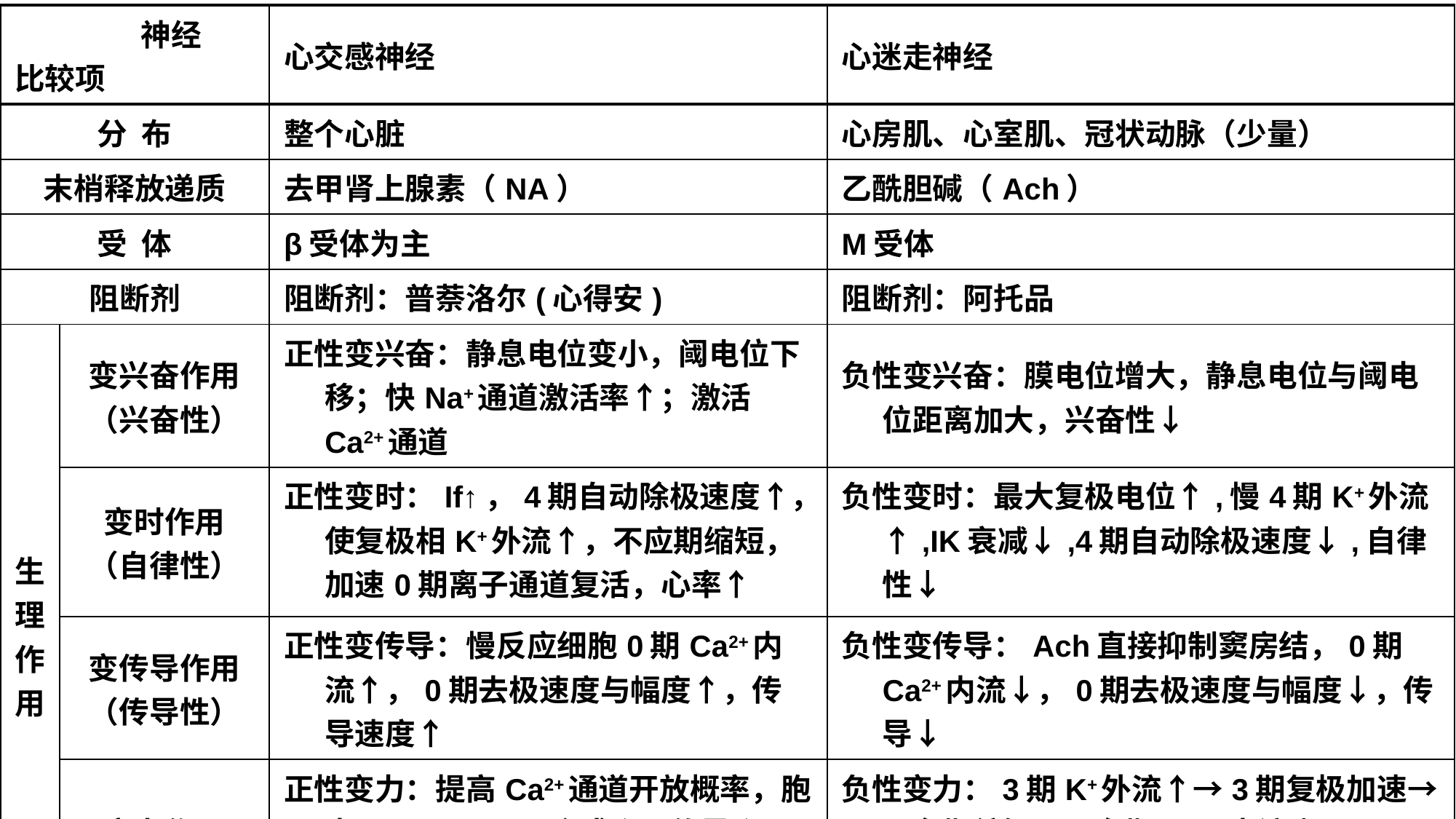

| 神经 比较项 |  | 心交感神经 | 心迷走神经 |
| --- | --- | --- | --- |
| 分 布 |  | 整个心脏 | 心房肌、心室肌、冠状动脉（少量） |
| 末梢释放递质 |  | 去甲肾上腺素（NA） | 乙酰胆碱（Ach） |
| 受 体 |  | β受体为主 | M受体 |
| 阻断剂 |  | 阻断剂：普萘洛尔(心得安) | 阻断剂：阿托品 |
| 生 理 作 用 | 变兴奋作用 （兴奋性） | 正性变兴奋：静息电位变小，阈电位下移；快Na+通道激活率↑；激活Ca2+通道 | 负性变兴奋：膜电位增大，静息电位与阈电位距离加大，兴奋性↓ |
|  | 变时作用 （自律性） | 正性变时：If↑，4期自动除极速度↑，使复极相K+外流↑，不应期缩短，加速0期离子通道复活，心率↑ | 负性变时：最大复极电位↑,慢4期K+外流↑,IK衰减↓,4期自动除极速度↓,自律性↓ |
|  | 变传导作用 （传导性） | 正性变传导：慢反应细胞0期Ca2+内流↑，0期去极速度与幅度↑，传导速度↑ | 负性变传导：Ach直接抑制窦房结，0期Ca2+内流↓，0期去极速度与幅度↓，传导↓ |
|  | 变力作用 （收缩性） | 正性变力：提高Ca2+通道开放概率，胞内Ca2+↑；ATP合成↑；传导↑，收缩同步平台Ca2+内流↑；心肌收缩能力↑ | 负性变力：3期K+外流↑→3期复极加速→平台期缩短→平台期Ca2+内流↓；Ach直接抑制Ca2+ 通道，Ca2+内流↓，心肌收缩力↓ |